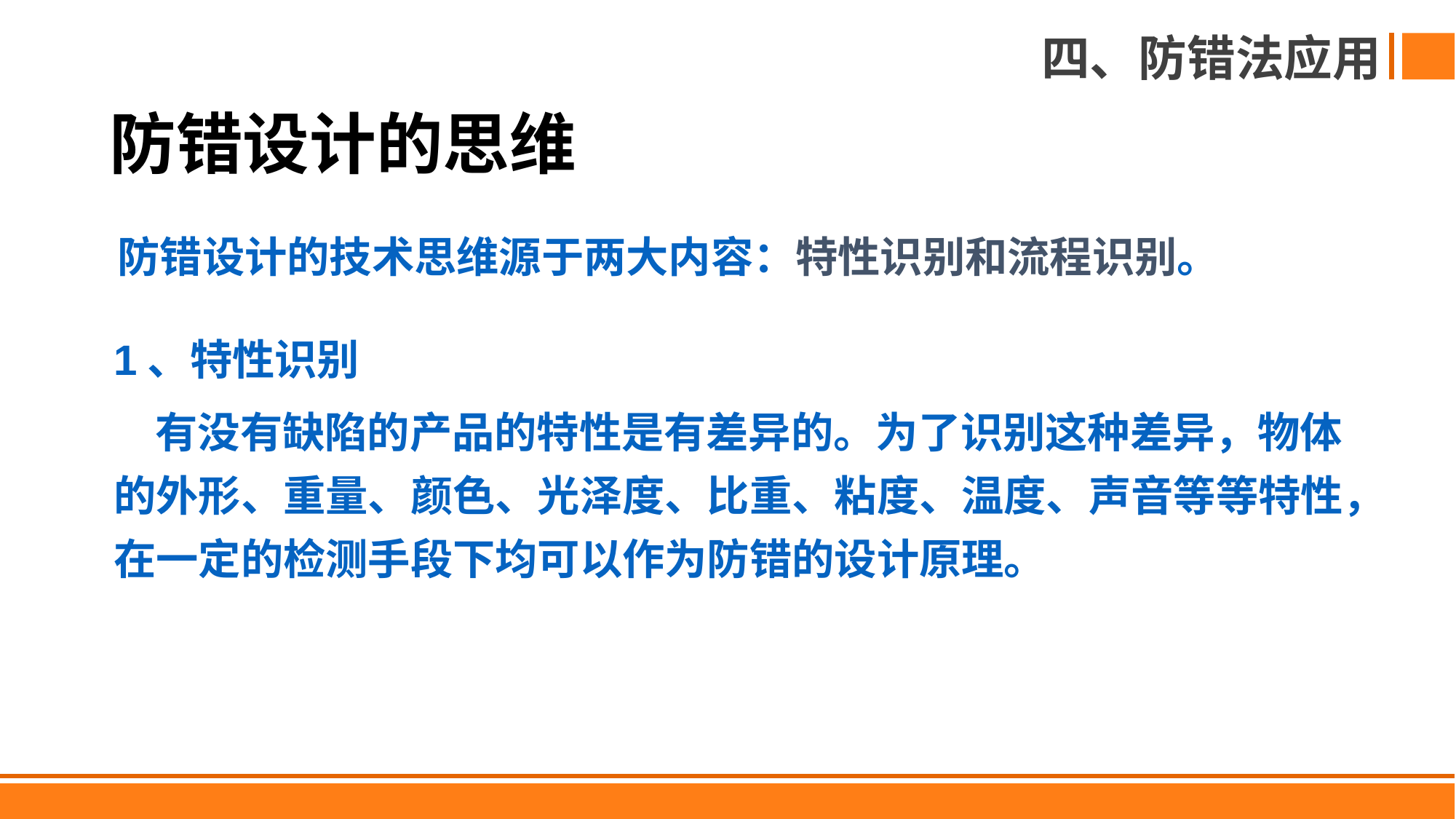

四、防错法应用
# 防错设计的思维
防错设计的技术思维源于两大内容：特性识别和流程识别。
1、特性识别
    有没有缺陷的产品的特性是有差异的。为了识别这种差异，物体的外形、重量、颜色、光泽度、比重、粘度、温度、声音等等特性，在一定的检测手段下均可以作为防错的设计原理。